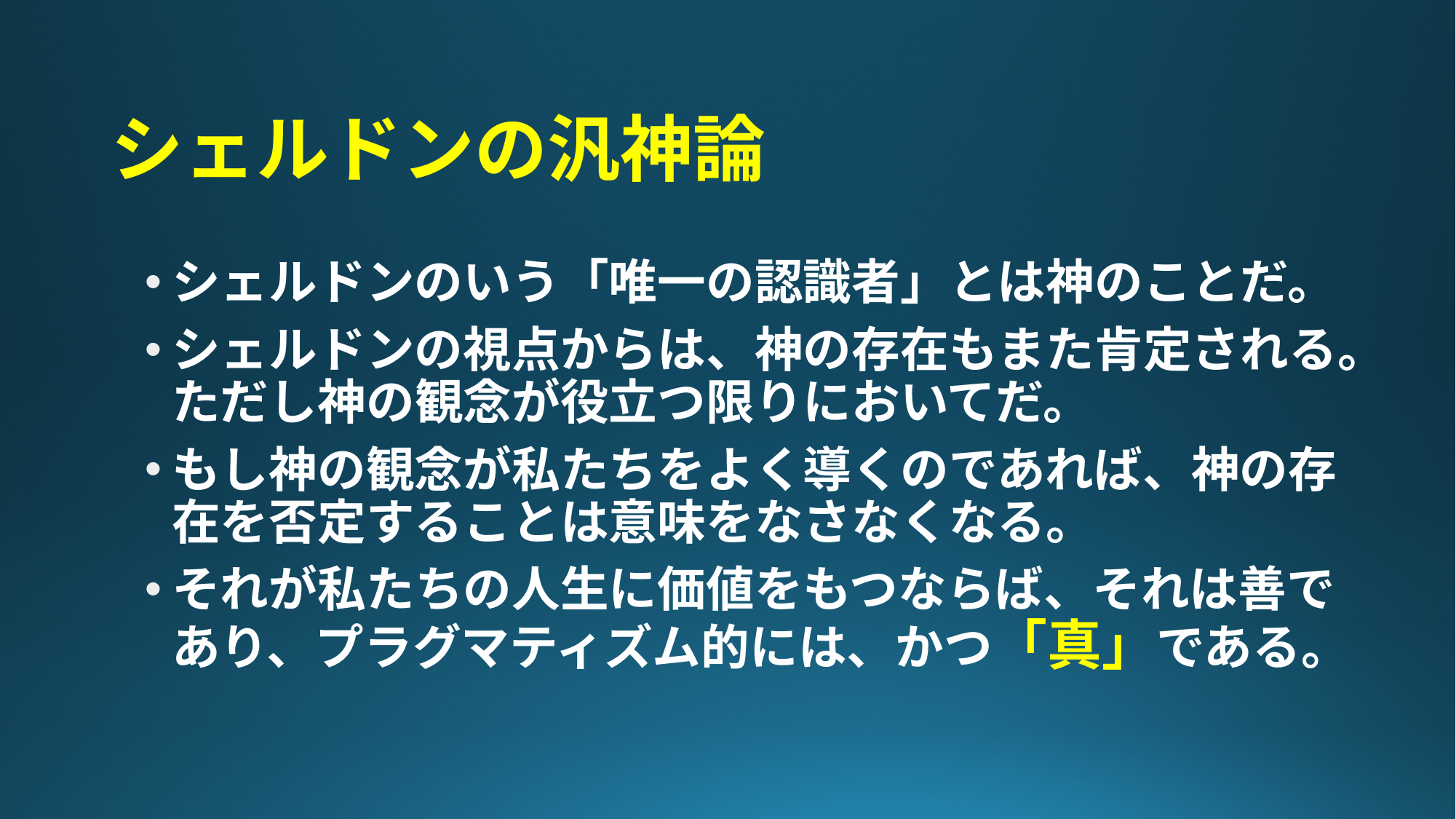

# シェルドンの汎神論
シェルドンのいう「唯一の認識者」とは神のことだ。
シェルドンの視点からは、神の存在もまた肯定される。ただし神の観念が役立つ限りにおいてだ。
もし神の観念が私たちをよく導くのであれば、神の存在を否定することは意味をなさなくなる。
それが私たちの人生に価値をもつならば、それは善であり、プラグマティズム的には、かつ「真」である。